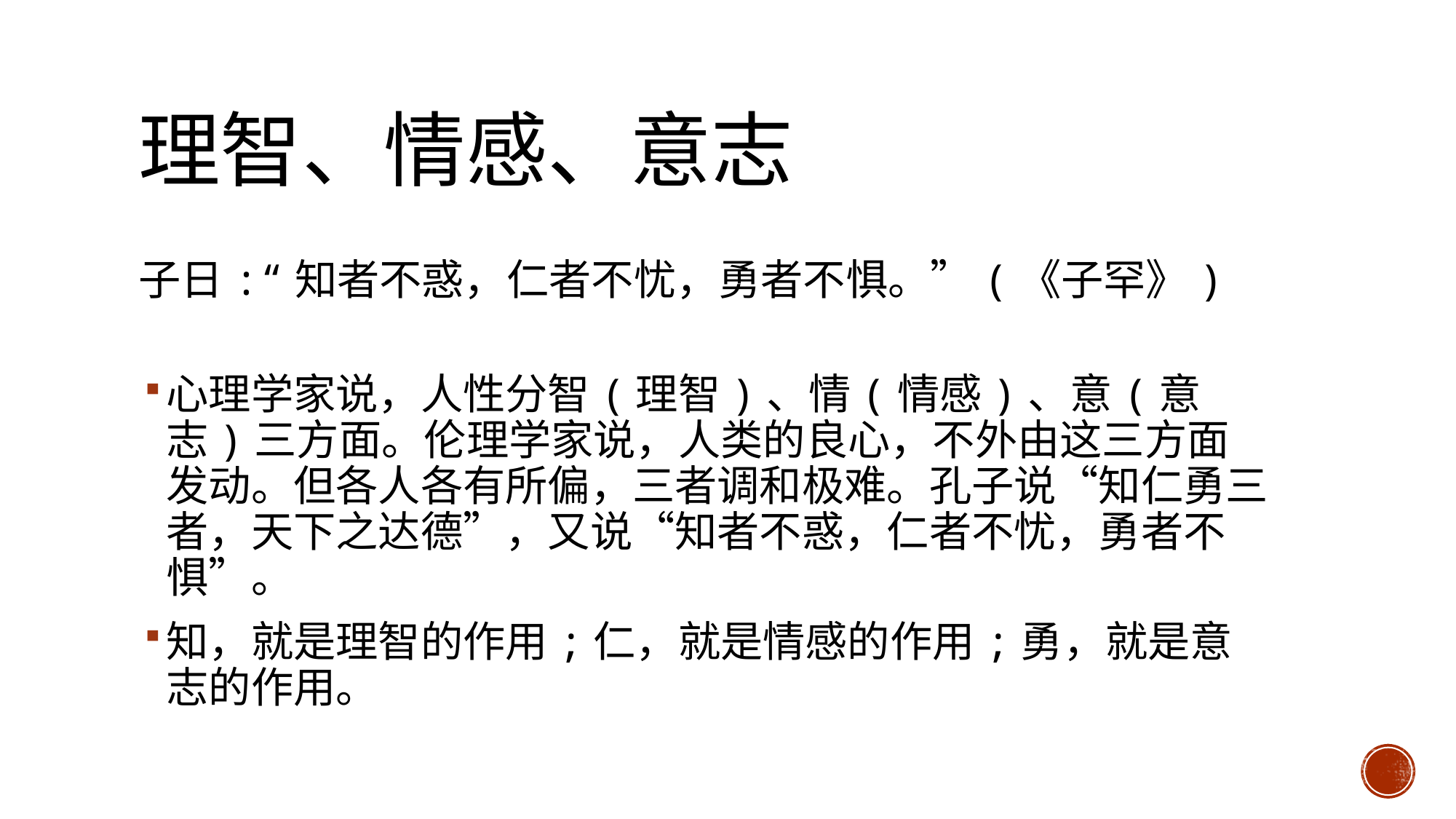

# 理智、情感、意志
子日:“知者不惑，仁者不忧，勇者不惧。”(《子罕》)
心理学家说，人性分智(理智)、情(情感)、意(意志)三方面。伦理学家说，人类的良心，不外由这三方面发动。但各人各有所偏，三者调和极难。孔子说“知仁勇三者，天下之达德”，又说“知者不惑，仁者不忧，勇者不惧”。
知，就是理智的作用;仁，就是情感的作用;勇，就是意志的作用。